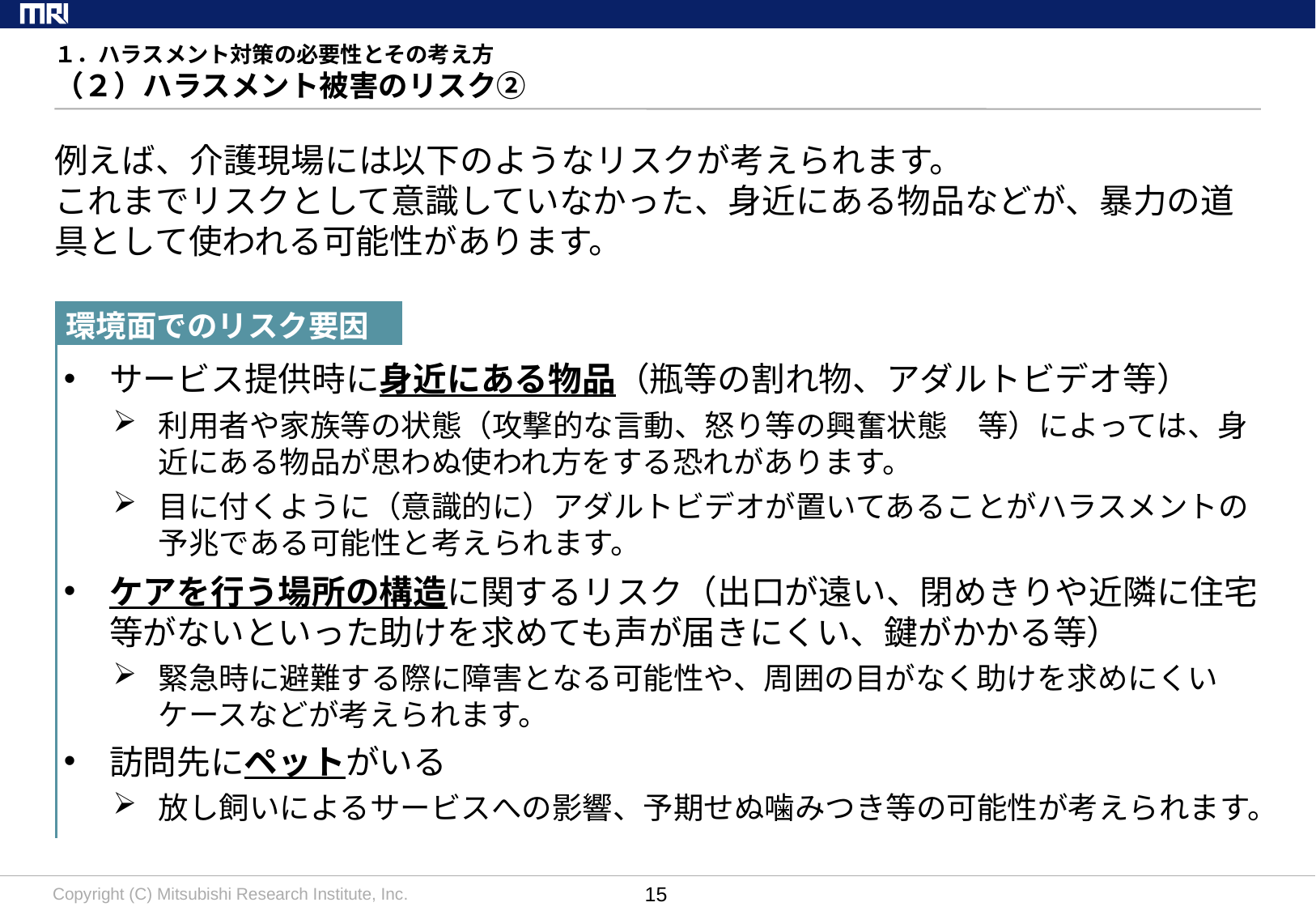

# １．ハラスメント対策の必要性とその考え方 （２）ハラスメント被害のリスク②
例えば、介護現場には以下のようなリスクが考えられます。
これまでリスクとして意識していなかった、身近にある物品などが、暴力の道具として使われる可能性があります。
環境面でのリスク要因
サービス提供時に身近にある物品（瓶等の割れ物、アダルトビデオ等）
利用者や家族等の状態（攻撃的な言動、怒り等の興奮状態　等）によっては、身近にある物品が思わぬ使われ方をする恐れがあります。
目に付くように（意識的に）アダルトビデオが置いてあることがハラスメントの予兆である可能性と考えられます。
ケアを行う場所の構造に関するリスク（出口が遠い、閉めきりや近隣に住宅等がないといった助けを求めても声が届きにくい、鍵がかかる等）
緊急時に避難する際に障害となる可能性や、周囲の目がなく助けを求めにくいケースなどが考えられます。
訪問先にペットがいる
放し飼いによるサービスへの影響、予期せぬ噛みつき等の可能性が考えられます。